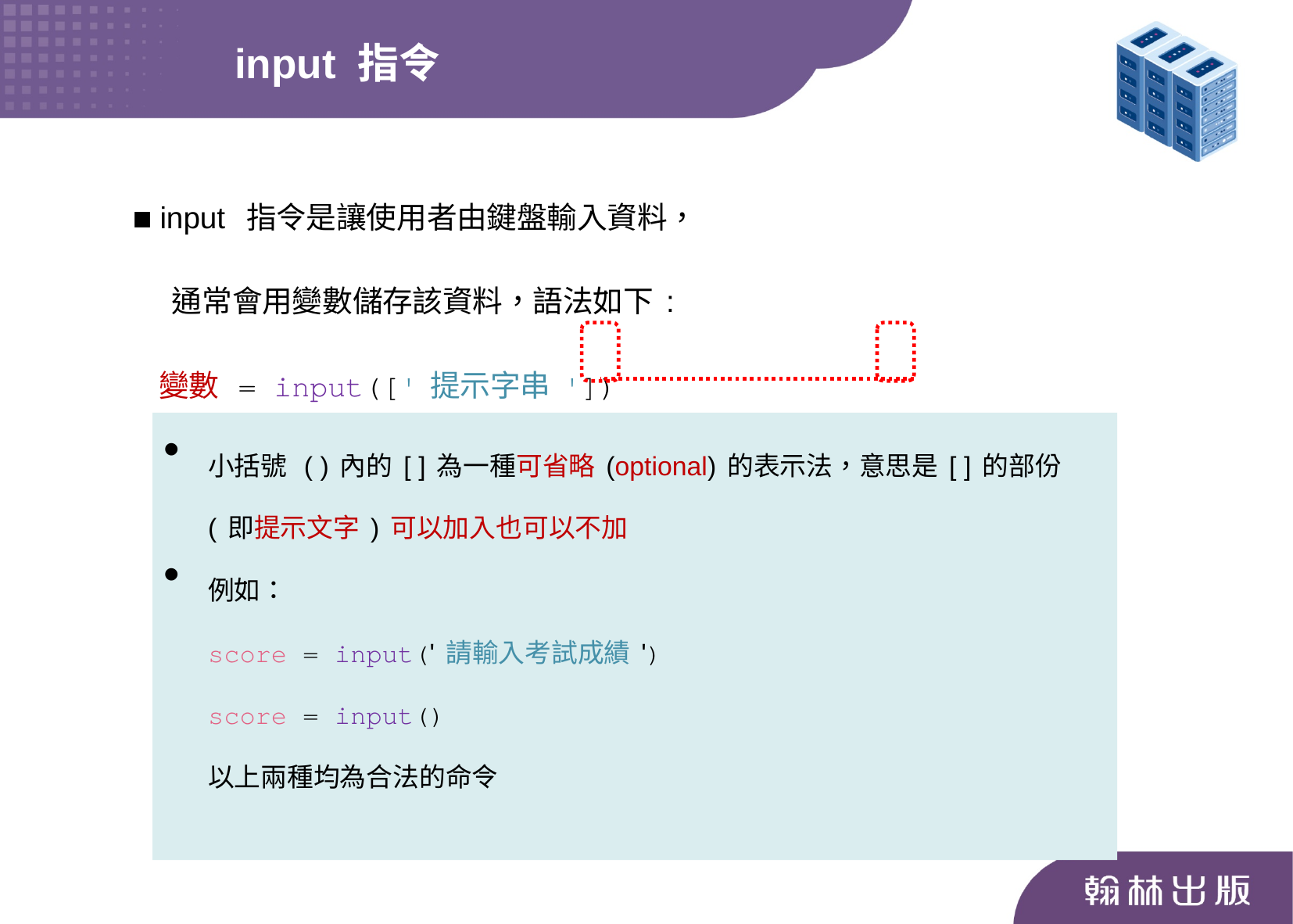

input 指令
◼︎ input 指令是讓使用者由鍵盤輸入資料，
    通常會用變數儲存該資料，語法如下:
  變數 = input(['提示字串'])

小括號 ( )內的[ ]為一種可省略(optional)的表示法，意思是[ ]的部份(即提示文字)可以加入也可以不加
例如：
score = input('請輸入考試成績')
score = input()
以上兩種均為合法的命令